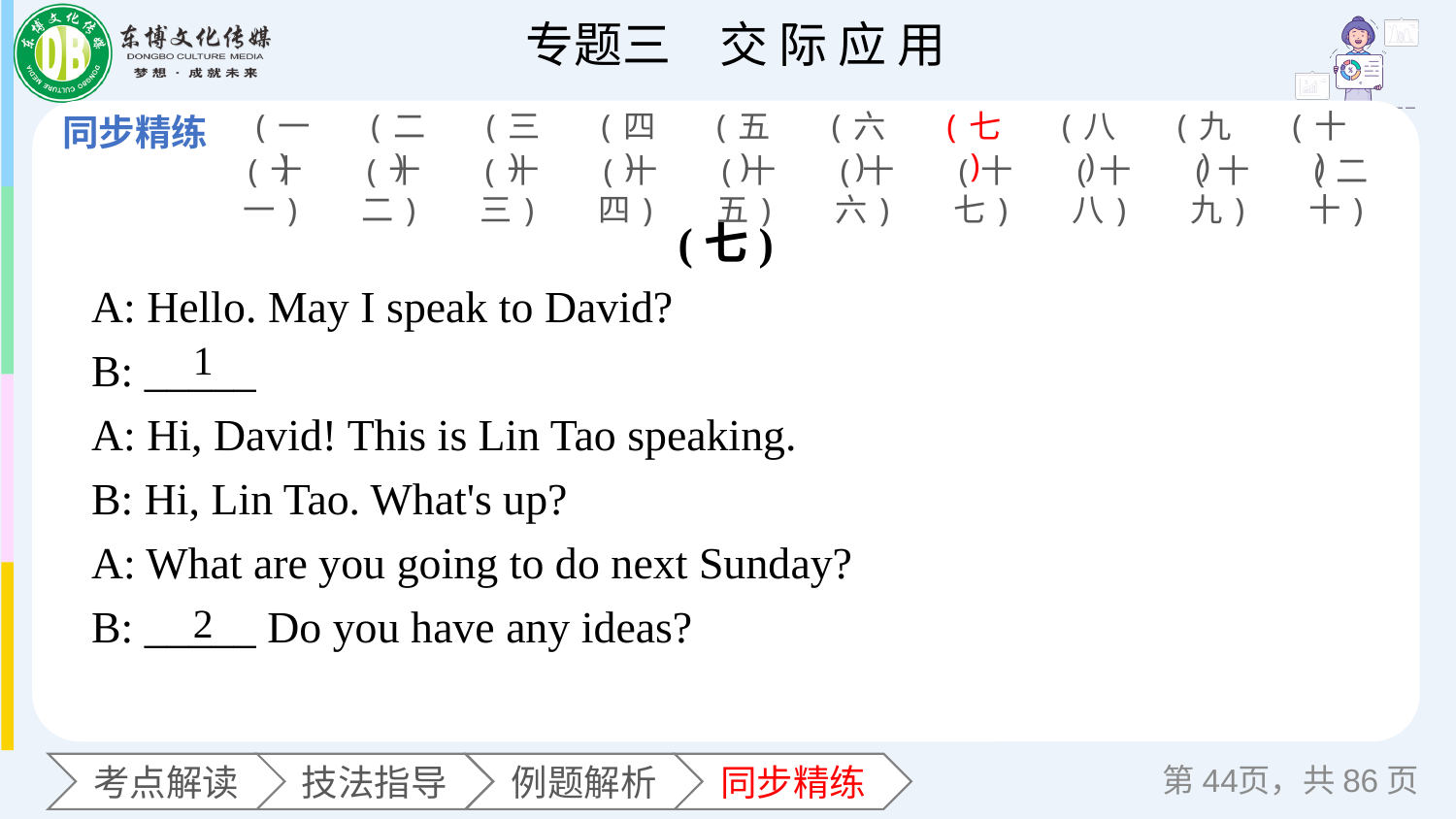

(一)
(二)
(三)
(四)
(五)
(六)
(七)
(八)
(九)
(十)
(十一)
(十二)
(十三)
(十四)
(十五)
(十六)
(十七)
(十八)
(十九)
(二十)
(七)
A: Hello. May I speak to David?
B: _____
A: Hi, David! This is Lin Tao speaking.
B: Hi, Lin Tao. What's up?
A: What are you going to do next Sunday?
B: _____ Do you have any ideas?
1
2
第44页，共86页